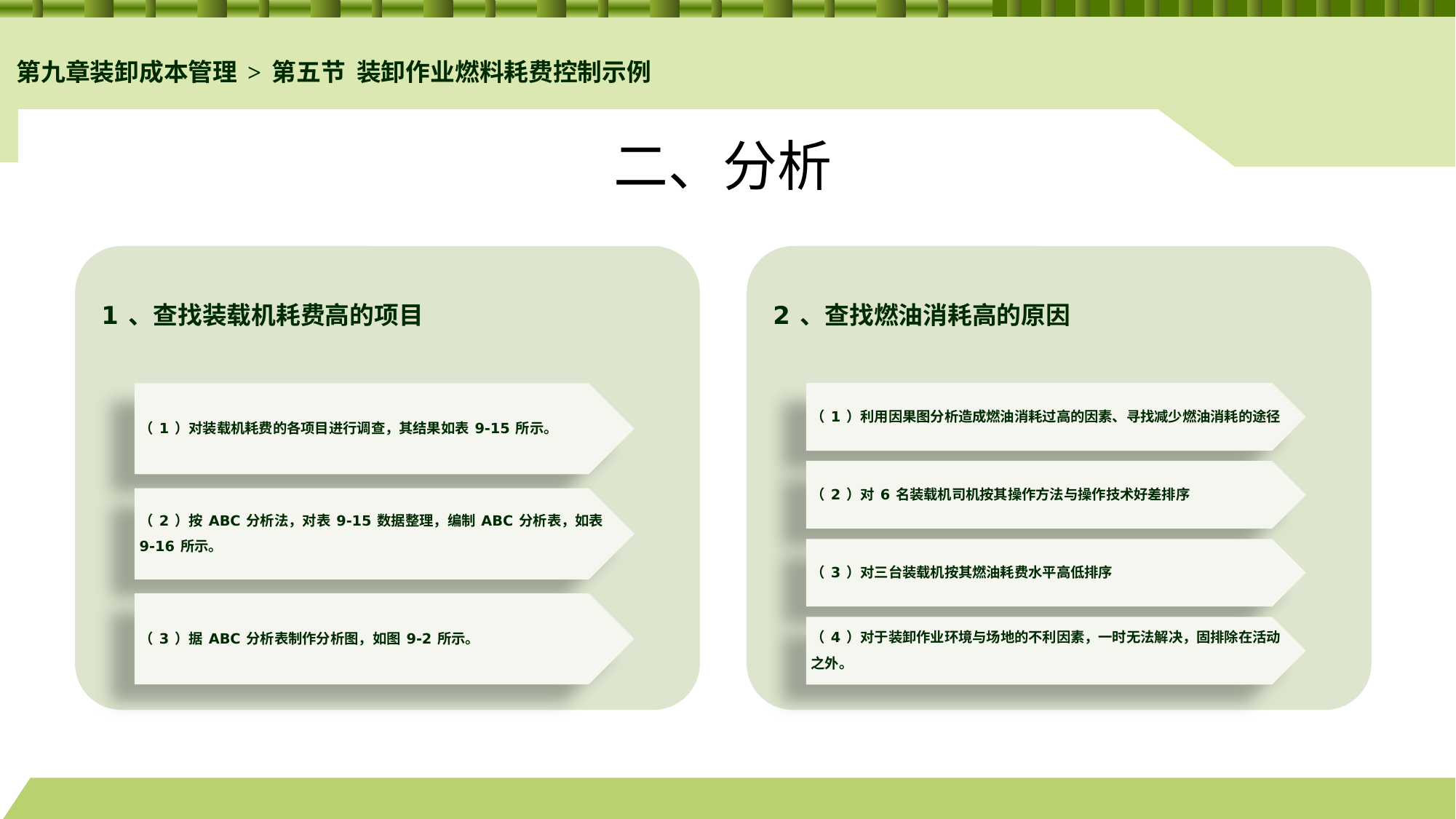

第九章装卸成本管理>第五节  装卸作业燃料耗费控制示例
# 二、分析
1、查找装载机耗费高的项目
（1）对装载机耗费的各项目进行调查，其结果如表9-15所示。
（2）按ABC分析法，对表9-15数据整理，编制ABC分析表，如表9-16所示。
（3）据ABC分析表制作分析图，如图9-2所示。
2、查找燃油消耗高的原因
（1）利用因果图分析造成燃油消耗过高的因素、寻找减少燃油消耗的途径
（2）对6名装载机司机按其操作方法与操作技术好差排序
（3）对三台装载机按其燃油耗费水平高低排序
（4）对于装卸作业环境与场地的不利因素，一时无法解决，固排除在活动之外。